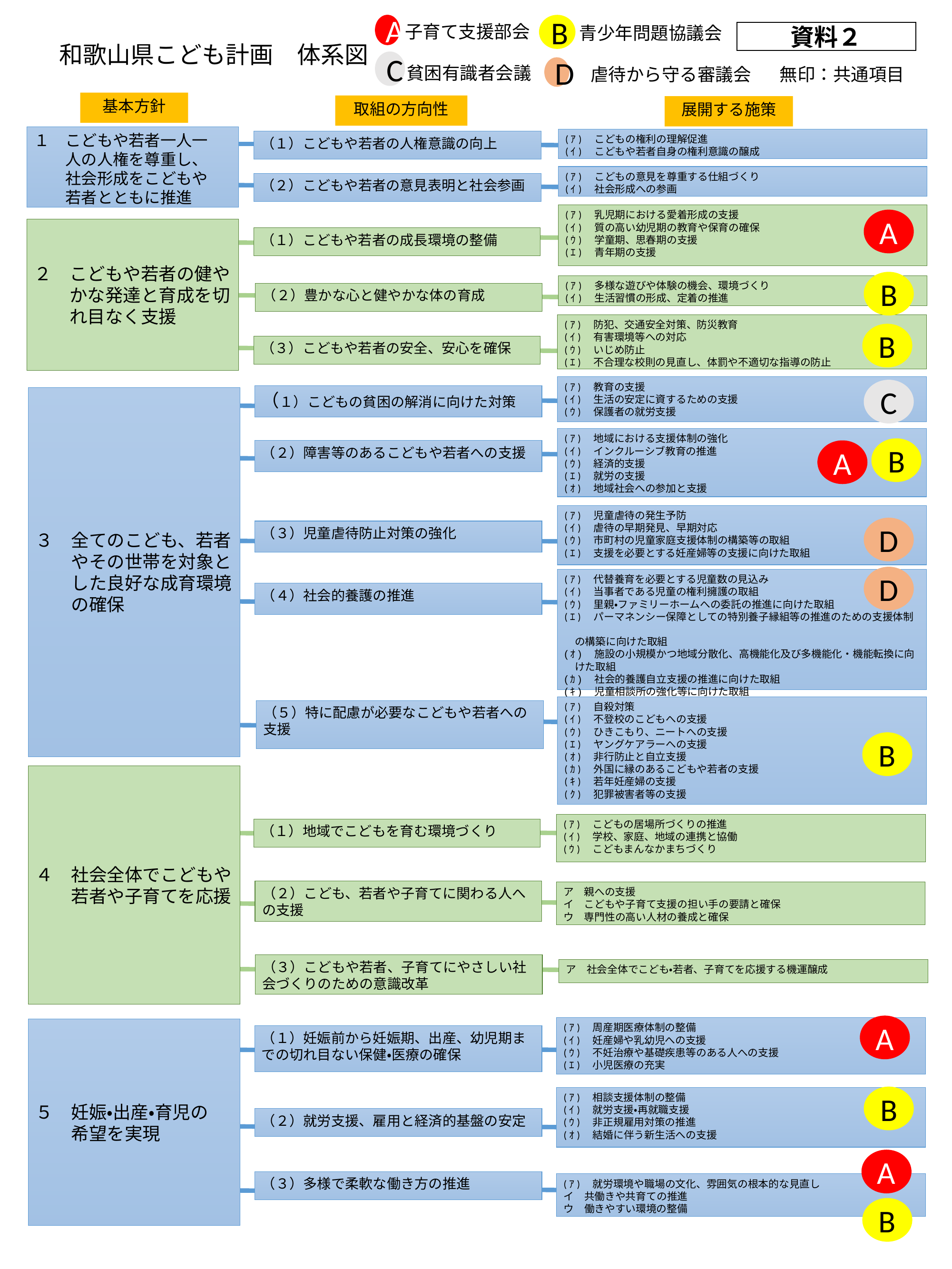

A
B
子育て支援部会
青少年問題協議会
　和歌山県こども計画　体系図
基本方針
取組の方向性
展開する施策
１　こどもや若者一人一
　　人の人権を尊重し、
　　社会形成をこどもや
　　若者とともに推進
(ｱ)　こどもの権利の理解促進
(ｲ)　こどもや若者自身の権利意識の醸成
（１）こどもや若者の人権意識の向上
(ｱ)　こどもの意見を尊重する仕組づくり
(ｲ)　社会形成への参画
（２）こどもや若者の意見表明と社会参画
(ｱ)　乳児期における愛着形成の支援
(ｲ)　質の高い幼児期の教育や保育の確保
(ｳ)　学童期、思春期の支援
(ｴ)　青年期の支援
２　こどもや若者の健や
　　かな発達と育成を切
　　れ目なく支援
（１）こどもや若者の成長環境の整備

(ｱ)　多様な遊びや体験の機会、環境づくり
(ｲ)　生活習慣の形成、定着の推進
（２）豊かな心と健やかな体の育成
(ｱ)　防犯、交通安全対策、防災教育
(ｲ)　有害環境等への対応
(ｳ)　いじめ防止
(ｴ)　不合理な校則の見直し、体罰や不適切な指導の防止
（３）こどもや若者の安全、安心を確保
(ｱ)　教育の支援
(ｲ)　生活の安定に資するための支援
(ｳ)　保護者の就労支援
（１）こどもの貧困の解消に向けた対策
３　全てのこども、若者
　　やその世帯を対象と
　　した良好な成育環境
　　の確保
(ｱ)　地域における支援体制の強化
(ｲ)　インクルーシブ教育の推進
(ｳ)　経済的支援
(ｴ)　就労の支援
(ｵ)　地域社会への参加と支援
（２）障害等のあるこどもや若者への支援
(ｱ)　児童虐待の発生予防
(ｲ)　虐待の早期発見、早期対応
(ｳ)　市町村の児童家庭支援体制の構築等の取組
(ｴ)　支援を必要とする妊産婦等の支援に向けた取組
（３）児童虐待防止対策の強化
(ｱ)　代替養育を必要とする児童数の見込み
(ｲ)　当事者である児童の権利擁護の取組
(ｳ)　里親・ファミリーホームへの委託の推進に向けた取組
(ｴ)　パーマネンシー保障としての特別養子縁組等の推進のための支援体制
　の構築に向けた取組
(ｵ)　施設の小規模かつ地域分散化、高機能化及び多機能化・機能転換に向
　けた取組
(ｶ)　社会的養護自立支援の推進に向けた取組
(ｷ)　児童相談所の強化等に向けた取組
（４）社会的養護の推進
(ｱ)　自殺対策
(ｲ)　不登校のこどもへの支援
(ｳ)　ひきこもり、ニートへの支援
(ｴ)　ヤングケアラーへの支援
(ｵ)　非行防止と自立支援
(ｶ)　外国に縁のあるこどもや若者の支援
(ｷ)　若年妊産婦の支援
(ｸ)　犯罪被害者等の支援

（５）特に配慮が必要なこどもや若者への支援
４　社会全体でこどもや
　　若者や子育てを応援
(ｱ)　こどもの居場所づくりの推進
(ｲ)　学校、家庭、地域の連携と協働
(ｳ)　こどもまんなかまちづくり
（１）地域でこどもを育む環境づくり
（２）こども、若者や子育てに関わる人への支援

ア　親への支援
イ　こどもや子育て支援の担い手の要請と確保
ウ　専門性の高い人材の養成と確保
（３）こどもや若者、子育てにやさしい社会づくりのための意識改革
ア　社会全体でこども・若者、子育てを応援する機運醸成
(ｱ)　周産期医療体制の整備
(ｲ)　妊産婦や乳幼児への支援
(ｳ)　不妊治療や基礎疾患等のある人への支援
(ｴ)　小児医療の充実
５　妊娠・出産・育児の
　　希望を実現
（１）妊娠前から妊娠期、出産、幼児期までの切れ目ない保健・医療の確保
(ｱ)　相談支援体制の整備
(ｲ)　就労支援・再就職支援
(ｳ)　非正規雇用対策の推進
(ｵ)　結婚に伴う新生活への支援
（２）就労支援、雇用と経済的基盤の安定
（３）多様で柔軟な働き方の推進
(ｱ)　就労環境や職場の文化、雰囲気の根本的な見直し
イ　共働きや共育ての推進
ウ　働きやすい環境の整備
資料２
C
D
貧困有識者会議
無印：共通項目
虐待から守る審議会
A
B
B
C
B
A
D
D
B
A
B
A
B